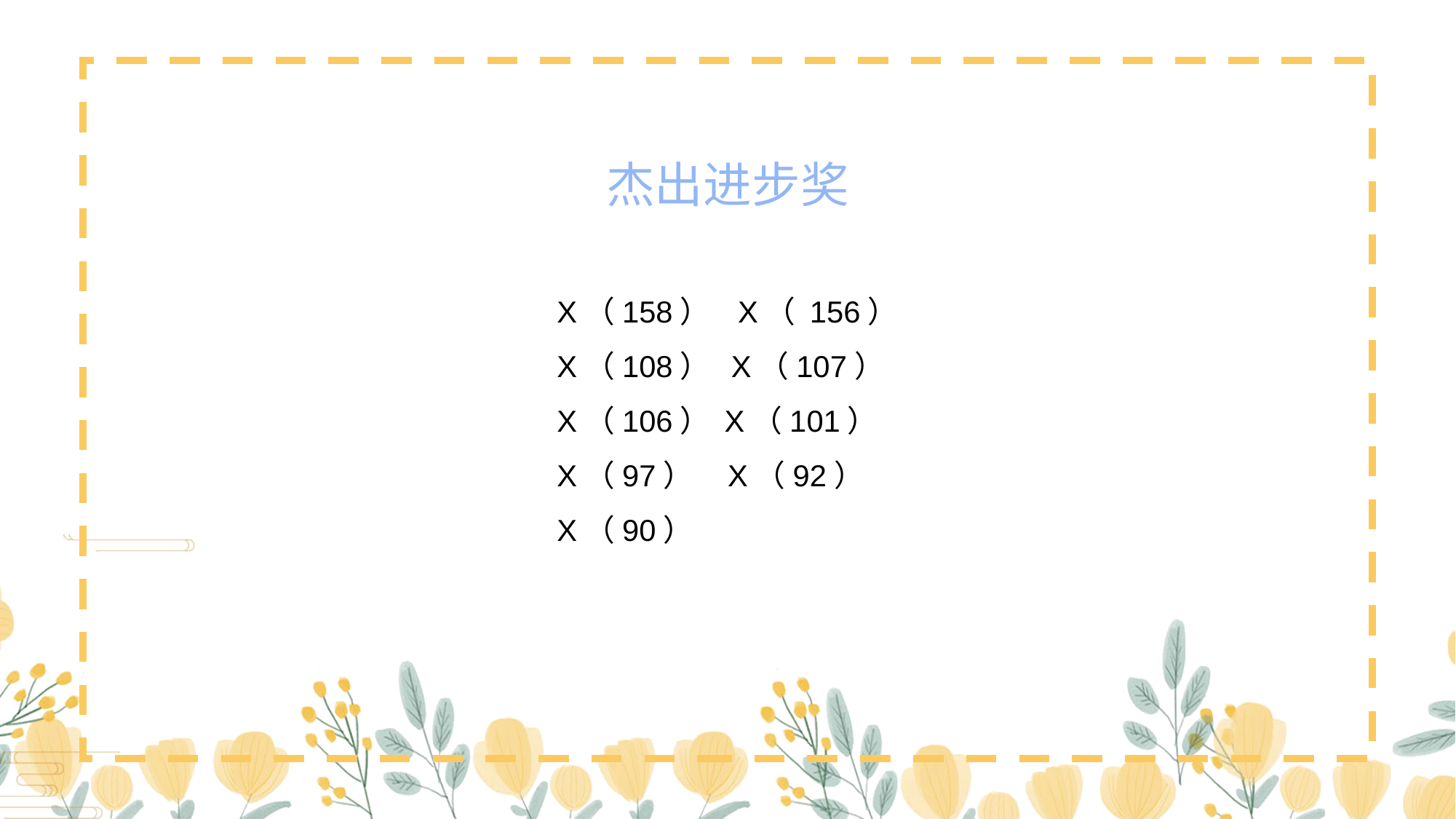

杰出进步奖
X（158）   X（ 156）
X（108）  X（107）
X（106） X（101）
X（97）    X（92）
X（90）